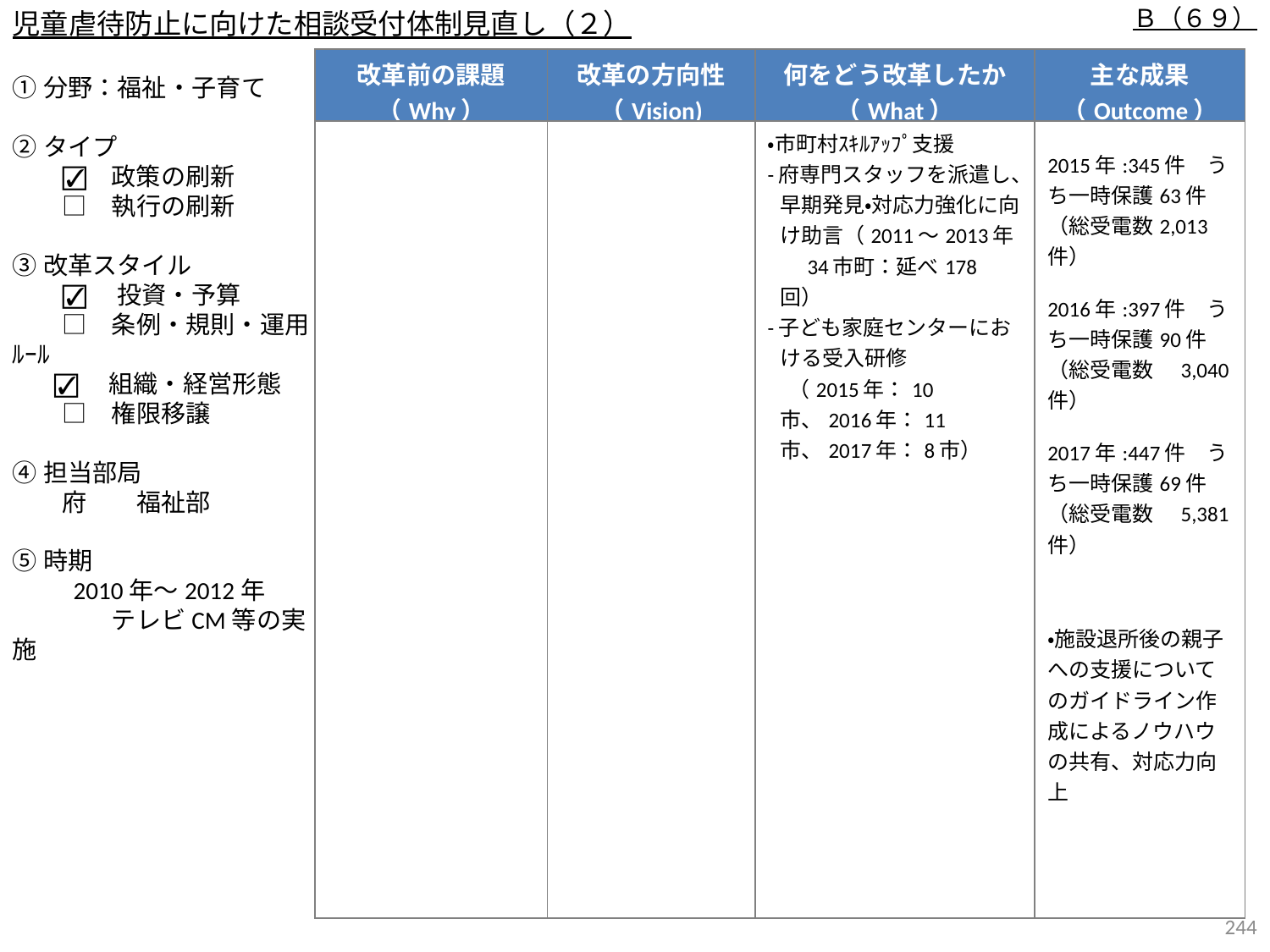

児童虐待防止に向けた相談受付体制見直し（２）
Ｂ（６９）
| 改革前の課題 （Why） | 改革の方向性 （Vision) | 何をどう改革したか （What） | 主な成果 （Outcome） |
| --- | --- | --- | --- |
|  |  | ・市町村ｽｷﾙｱｯﾌﾟ支援 -府専門スタッフを派遣し、早期発見・対応力強化に向け助言（2011～2013年　34市町：延べ178回） -子ども家庭センターにおける受入研修 　（2015年：10市、2016年：11市、2017年：8市） | 2015年:345件　うち一時保護63件（総受電数2,013件） 2016年:397件　うち一時保護90件（総受電数　3,040件） 2017年:447件　うち一時保護69件（総受電数　5,381件） ・施設退所後の親子への支援についてのガイドライン作成によるノウハウの共有、対応力向上 |
①分野：福祉・子育て

②タイプ
　　☑　政策の刷新
　　□　執行の刷新

③改革スタイル
　　☑ 　投資・予算
　　□　条例・規則・運用ﾙｰﾙ
　   ☑ 　組織・経営形態
　　□　権限移譲

④担当部局
　　府　　福祉部

⑤時期
　　 2010年～2012年
　　　　テレビCM等の実施
244